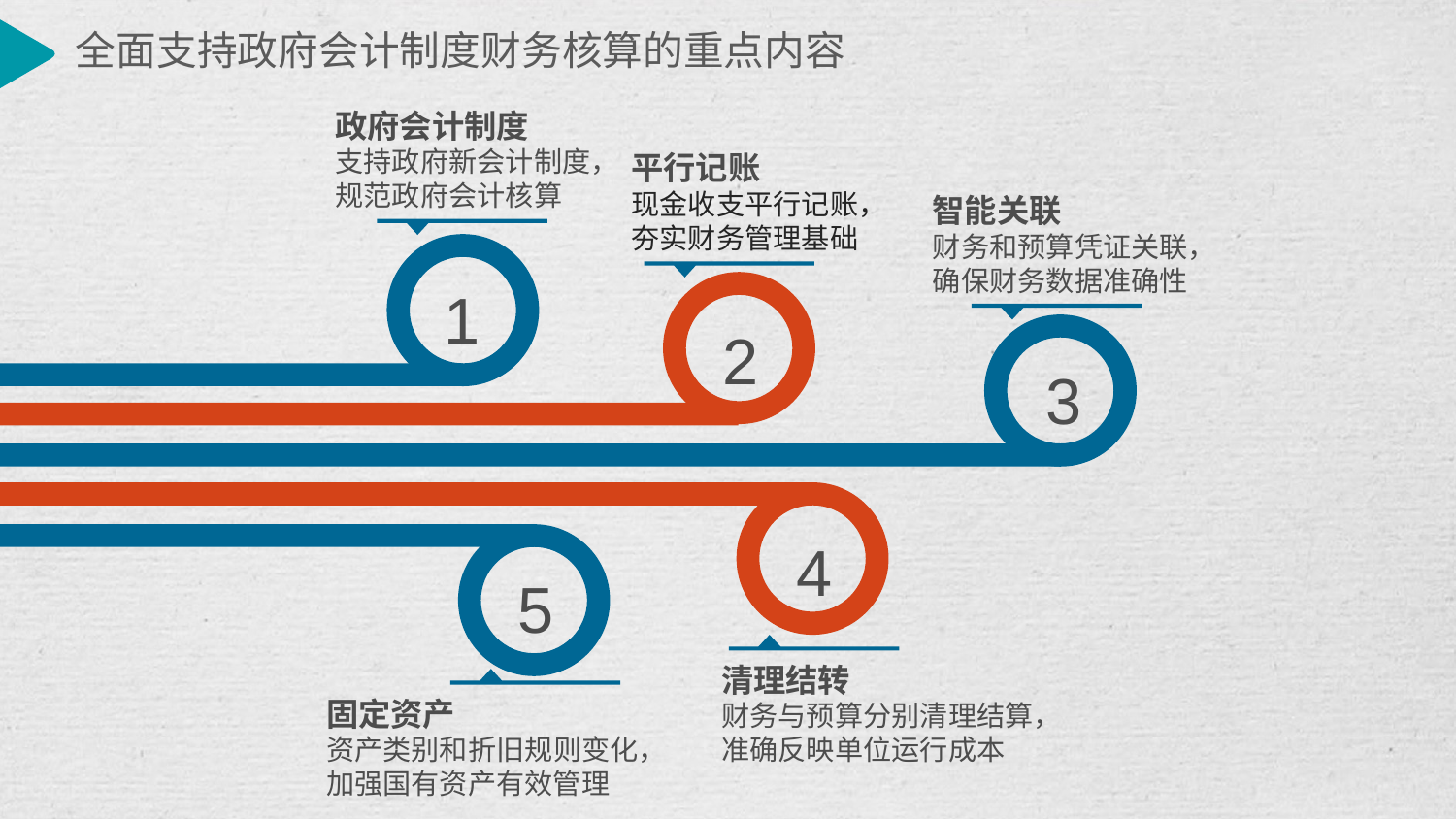

全面支持政府会计制度财务核算的重点内容
政府会计制度
支持政府新会计制度，规范政府会计核算
平行记账
现金收支平行记账，夯实财务管理基础
智能关联
财务和预算凭证关联，
确保财务数据准确性

1

2

3

4

5

清理结转
财务与预算分别清理结算，
准确反映单位运行成本

固定资产
资产类别和折旧规则变化，
加强国有资产有效管理